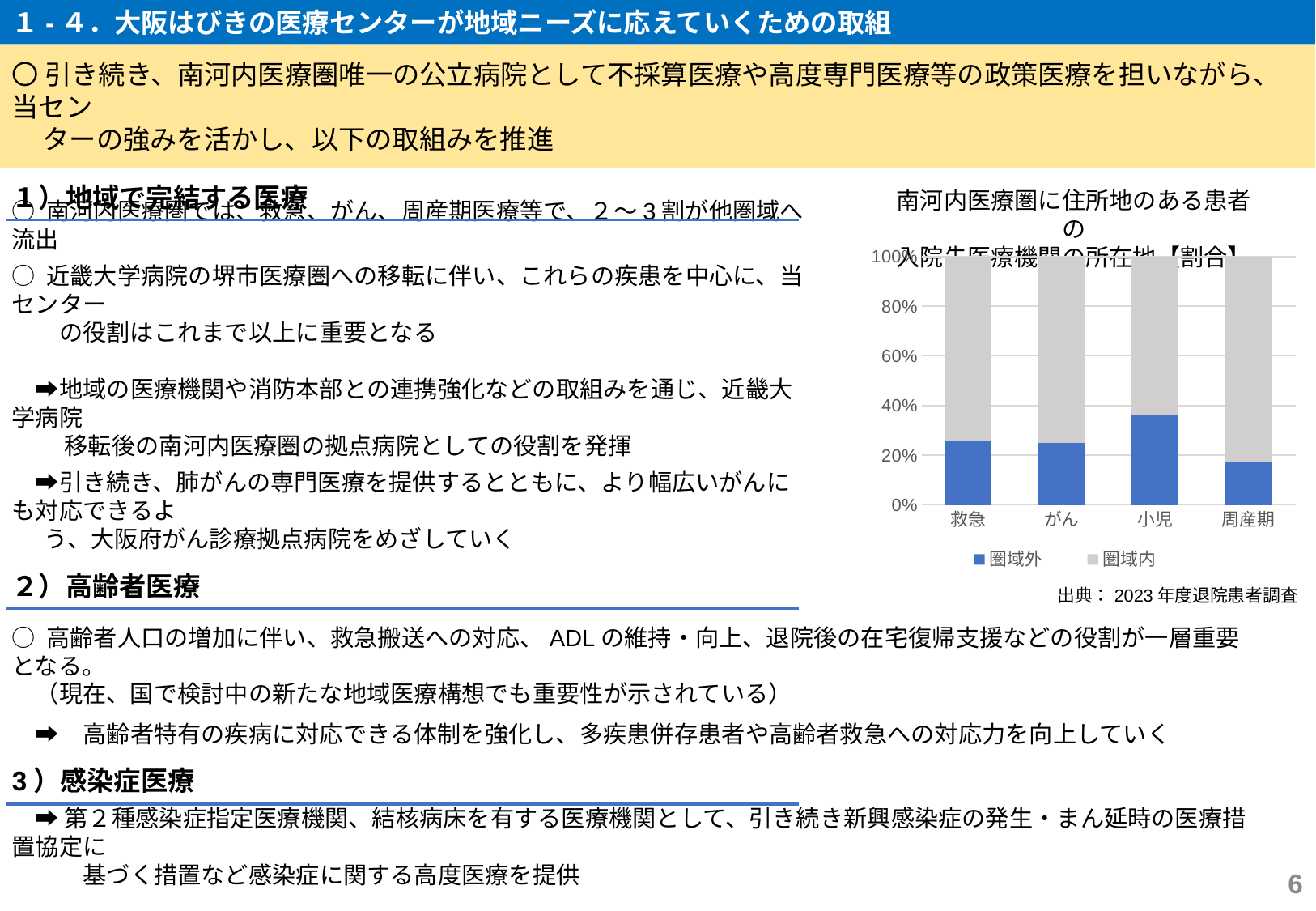

１-４．大阪はびきの医療センターが地域ニーズに応えていくための取組
〇 引き続き、南河内医療圏唯一の公立病院として不採算医療や高度専門医療等の政策医療を担いながら、当セン
    ターの強みを活かし、以下の取組みを推進
１）地域で完結する医療
南河内医療圏に住所地のある患者の
入院先医療機関の所在地【割合】

### Chart

| Category | 圏域外 | 圏域内 |
|---|---|---|
| 救急 | 25.5 | 74.5 |
| がん | 24.999999999999993 | 75.0 |
| 小児 | 36.3 | 63.7 |
| 周産期 | 17.4 | 82.6 |
○ 南河内医療圏では、救急、がん、周産期医療等で、２～3割が他圏域へ流出

○ 近畿大学病院の堺市医療圏への移転に伴い、これらの疾患を中心に、当センター
　　の役割はこれまで以上に重要となる

　➡地域の医療機関や消防本部との連携強化などの取組みを通じ、近畿大学病院
　　 移転後の南河内医療圏の拠点病院としての役割を発揮

　➡引き続き、肺がんの専門医療を提供するとともに、より幅広いがんにも対応できるよ
     う、大阪府がん診療拠点病院をめざしていく
２）高齢者医療
出典：2023年度退院患者調査
○ 高齢者人口の増加に伴い、救急搬送への対応、ADLの維持・向上、退院後の在宅復帰支援などの役割が一層重要となる。
　（現在、国で検討中の新たな地域医療構想でも重要性が示されている）

　➡　高齢者特有の疾病に対応できる体制を強化し、多疾患併存患者や高齢者救急への対応力を向上していく
3）感染症医療
　➡ 第２種感染症指定医療機関、結核病床を有する医療機関として、引き続き新興感染症の発生・まん延時の医療措置協定に
　　　基づく措置など感染症に関する高度医療を提供
6